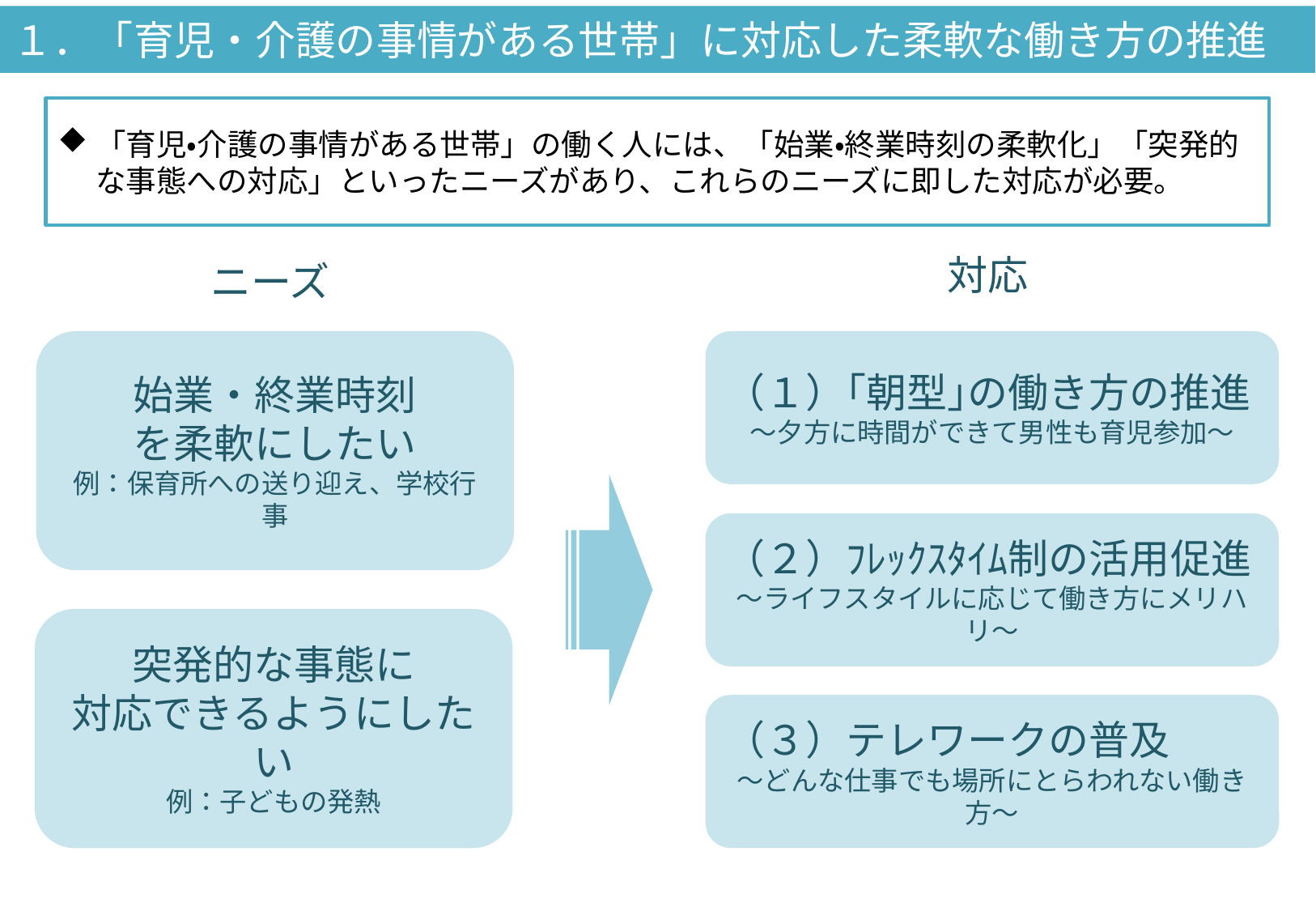

１．「育児・介護の事情がある世帯」に対応した柔軟な働き方の推進
「育児・介護の事情がある世帯」の働く人には、「始業・終業時刻の柔軟化」「突発的な事態への対応」といったニーズがあり、これらのニーズに即した対応が必要。
対応
ニーズ
始業・終業時刻
を柔軟にしたい
例：保育所への送り迎え、学校行事
（１）｢朝型｣の働き方の推進
～夕方に時間ができて男性も育児参加～

（２）ﾌﾚｯｸｽﾀｲﾑ制の活用促進
～ライフスタイルに応じて働き方にメリハリ～
突発的な事態に
対応できるようにしたい
例：子どもの発熱
（３）テレワークの普及
～どんな仕事でも場所にとらわれない働き方～